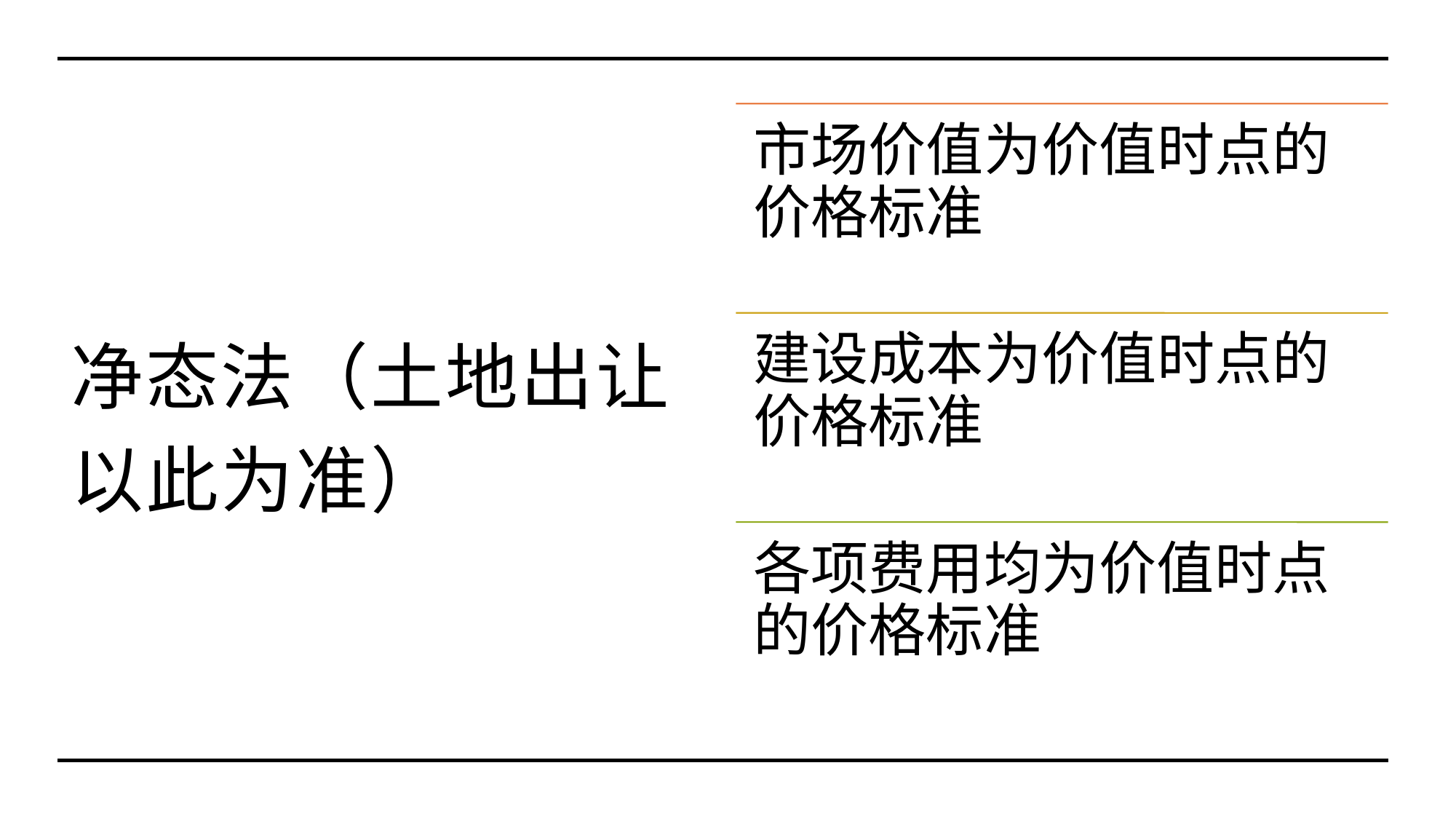

市场价值为价值时点的价格标准
建设成本为价值时点的价格标准
各项费用均为价值时点的价格标准
# 净态法（土地出让以此为准）